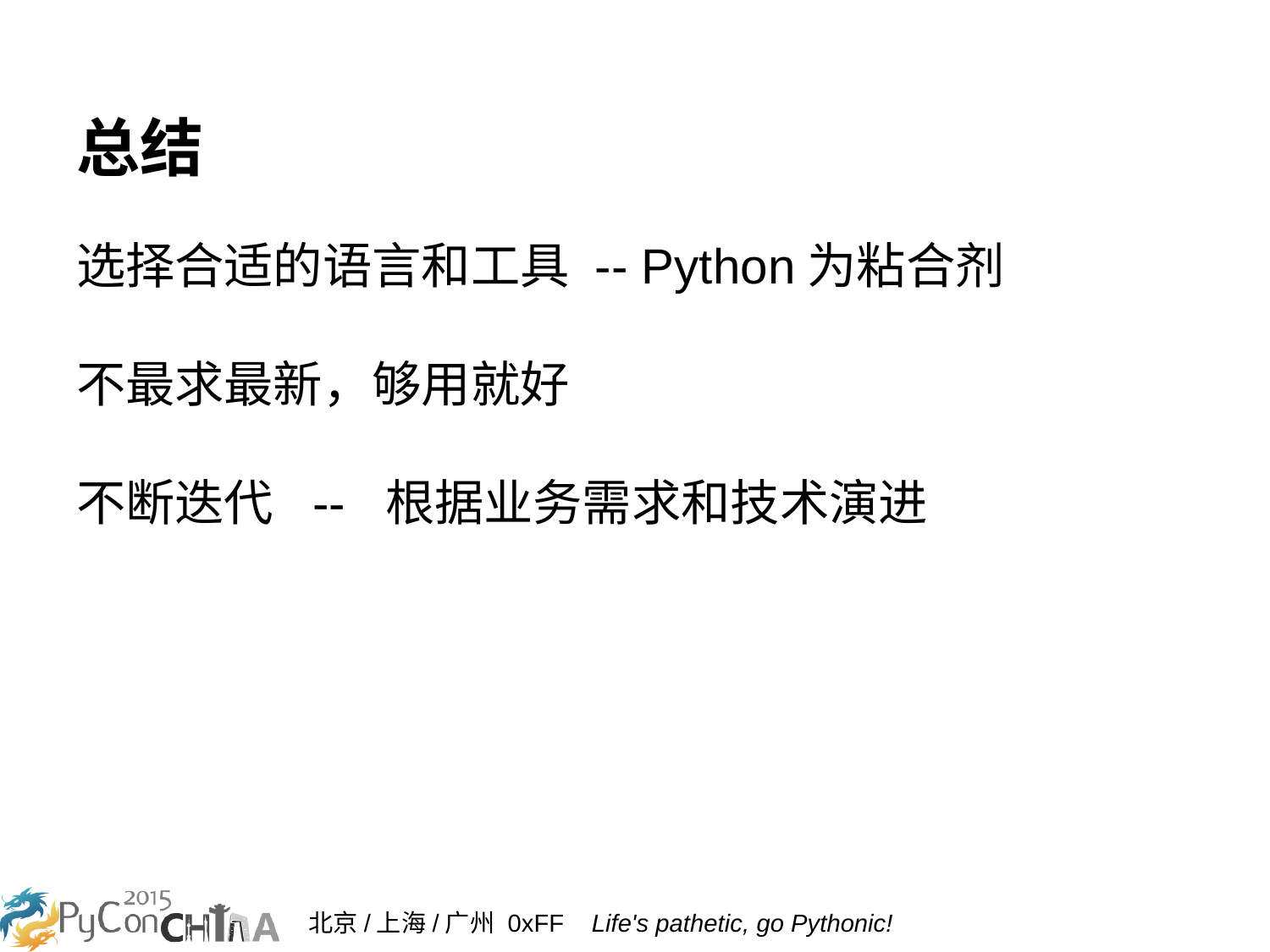

# 总结
选择合适的语言和工具 -- Python为粘合剂
不最求最新，够用就好
不断迭代  --  根据业务需求和技术演进